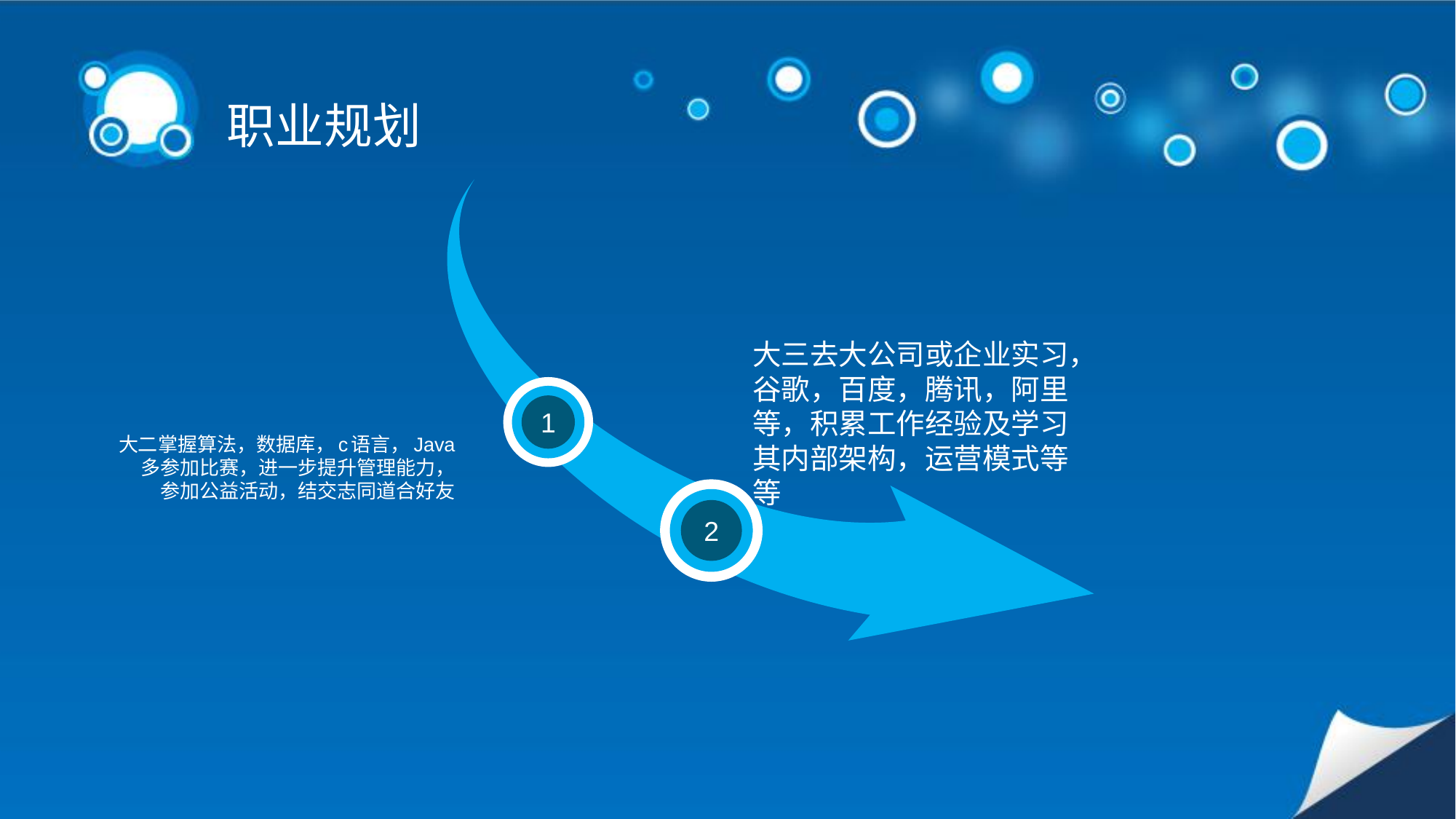

职业规划

大三去大公司或企业实习，谷歌，百度，腾讯，阿里等，积累工作经验及学习其内部架构，运营模式等等

1
大二掌握算法，数据库，c语言，Java
多参加比赛，进一步提升管理能力，
参加公益活动，结交志同道合好友

2